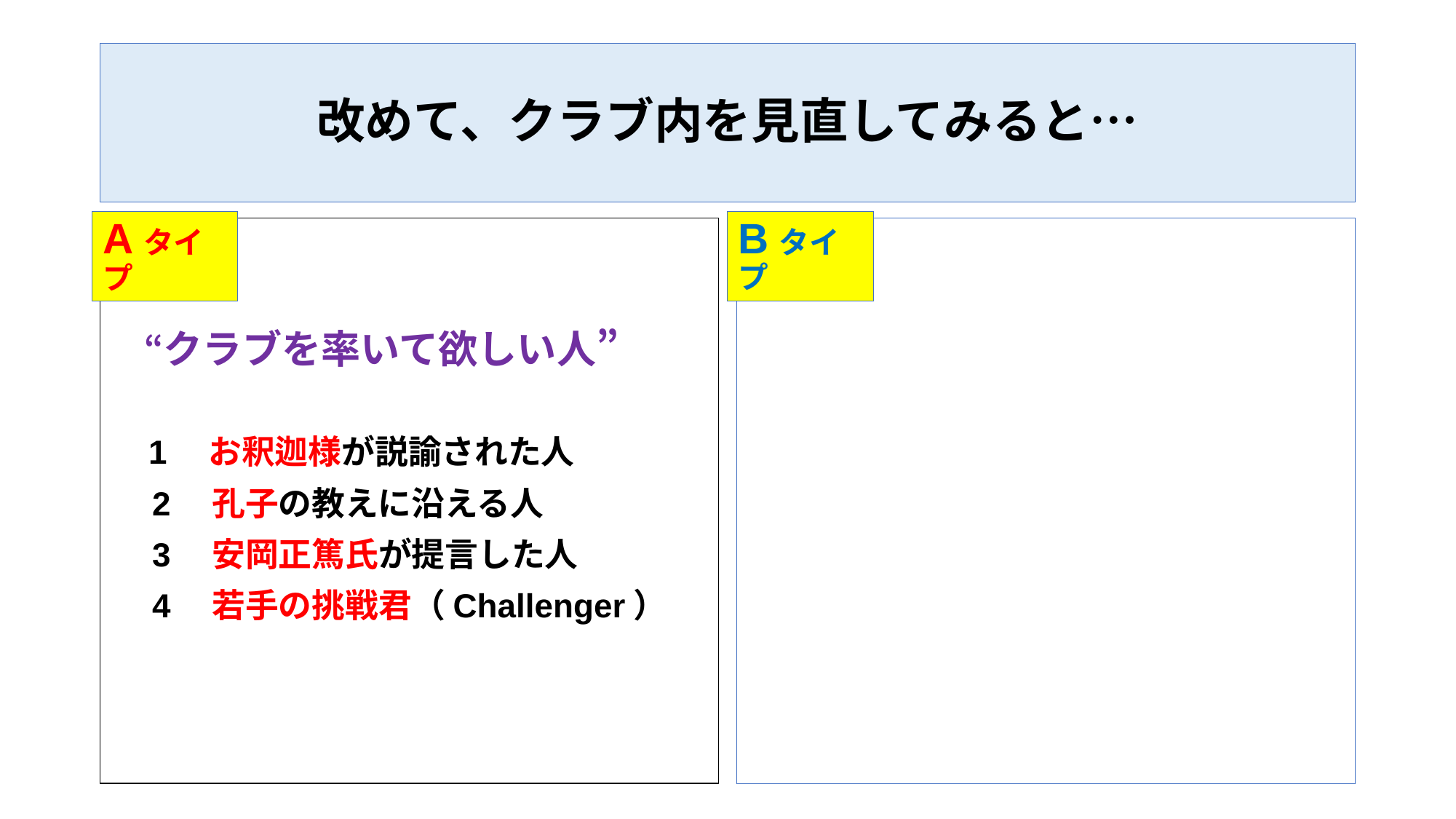

# 改めて、クラブ内を見直してみると…
Bタイプ
Aタイプ

　“クラブを率いて欲しい人”

　1　お釈迦様が説諭された人
　2　孔子の教えに沿える人
　3　安岡正篤氏が提言した人
　4　若手の挑戦君（Challenger）

　自覚して改善して欲しい人

　1　“老太狸暗”
　2　シニア会員で自覚するべきことを
　　  正しく認識できない人
　3　新会員へのフォローができない人
　4　会員維持・増強にヤル気のない人
　5　“DEI” に馴染めない人
　　  これが俺たちのクラブのシキタリだ
　  　 クラブの“文化”だ、放っといてくれ